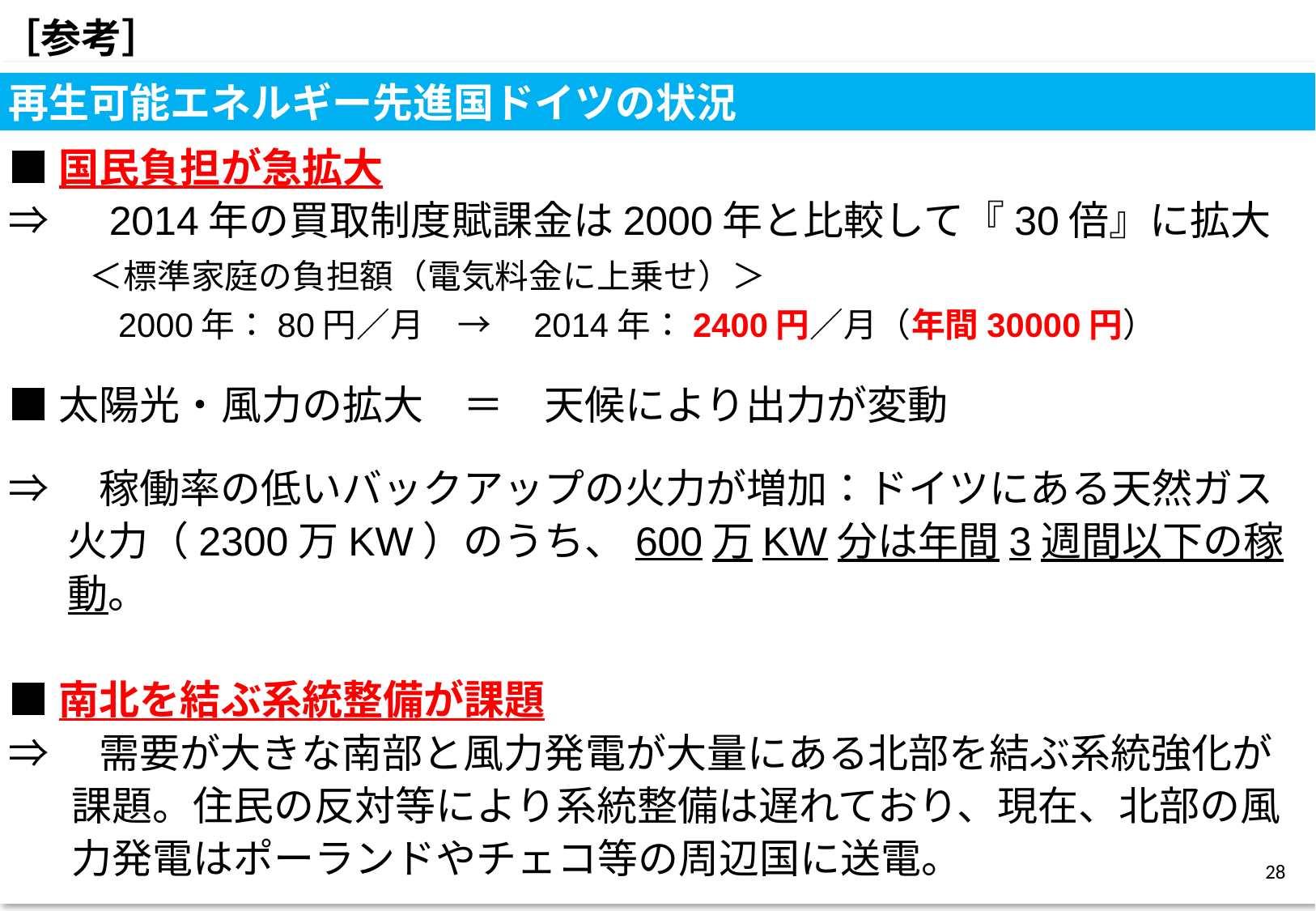

［参考］

■国民負担が急拡大
⇒　2014年の買取制度賦課金は2000年と比較して『30倍』に拡大
　　＜標準家庭の負担額（電気料金に上乗せ）＞
　　　2000年：80円／月　→　2014年：2400円／月（年間30000円）
■太陽光・風力の拡大　＝　天候により出力が変動
⇒　稼働率の低いバックアップの火力が増加：ドイツにある天然ガス火力（2300万KW）のうち、600万KW分は年間3週間以下の稼動。

■南北を結ぶ系統整備が課題
⇒　需要が大きな南部と風力発電が大量にある北部を結ぶ系統強化が課題。住民の反対等により系統整備は遅れており、現在、北部の風力発電はポーランドやチェコ等の周辺国に送電。
再生可能エネルギー先進国ドイツの状況
28